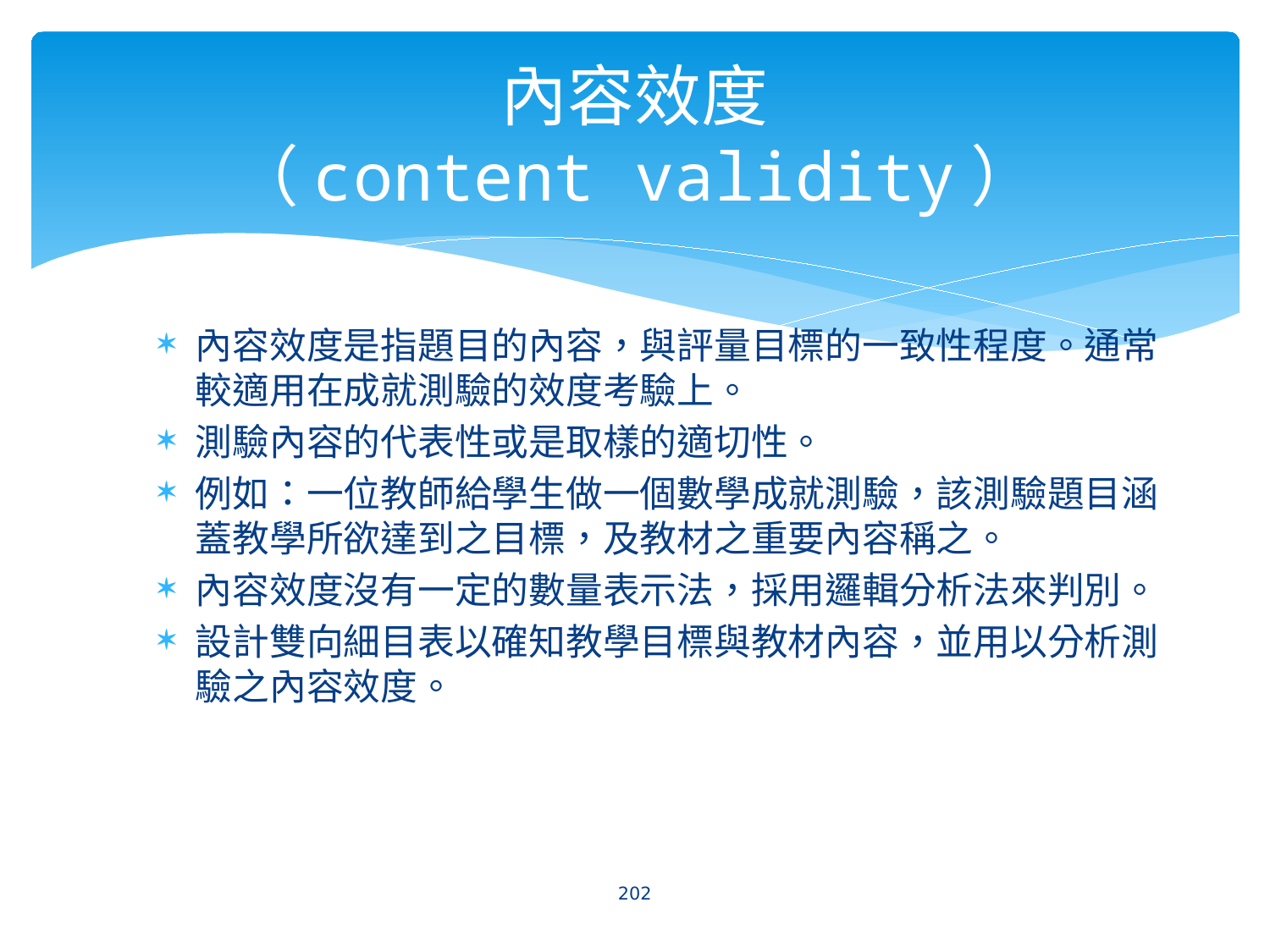

# 內容效度 （content validity）
內容效度是指題目的內容，與評量目標的一致性程度。通常較適用在成就測驗的效度考驗上。
測驗內容的代表性或是取樣的適切性。
例如：一位教師給學生做一個數學成就測驗，該測驗題目涵蓋教學所欲達到之目標，及教材之重要內容稱之。
內容效度沒有一定的數量表示法，採用邏輯分析法來判別。
設計雙向細目表以確知教學目標與教材內容，並用以分析測驗之內容效度。
202